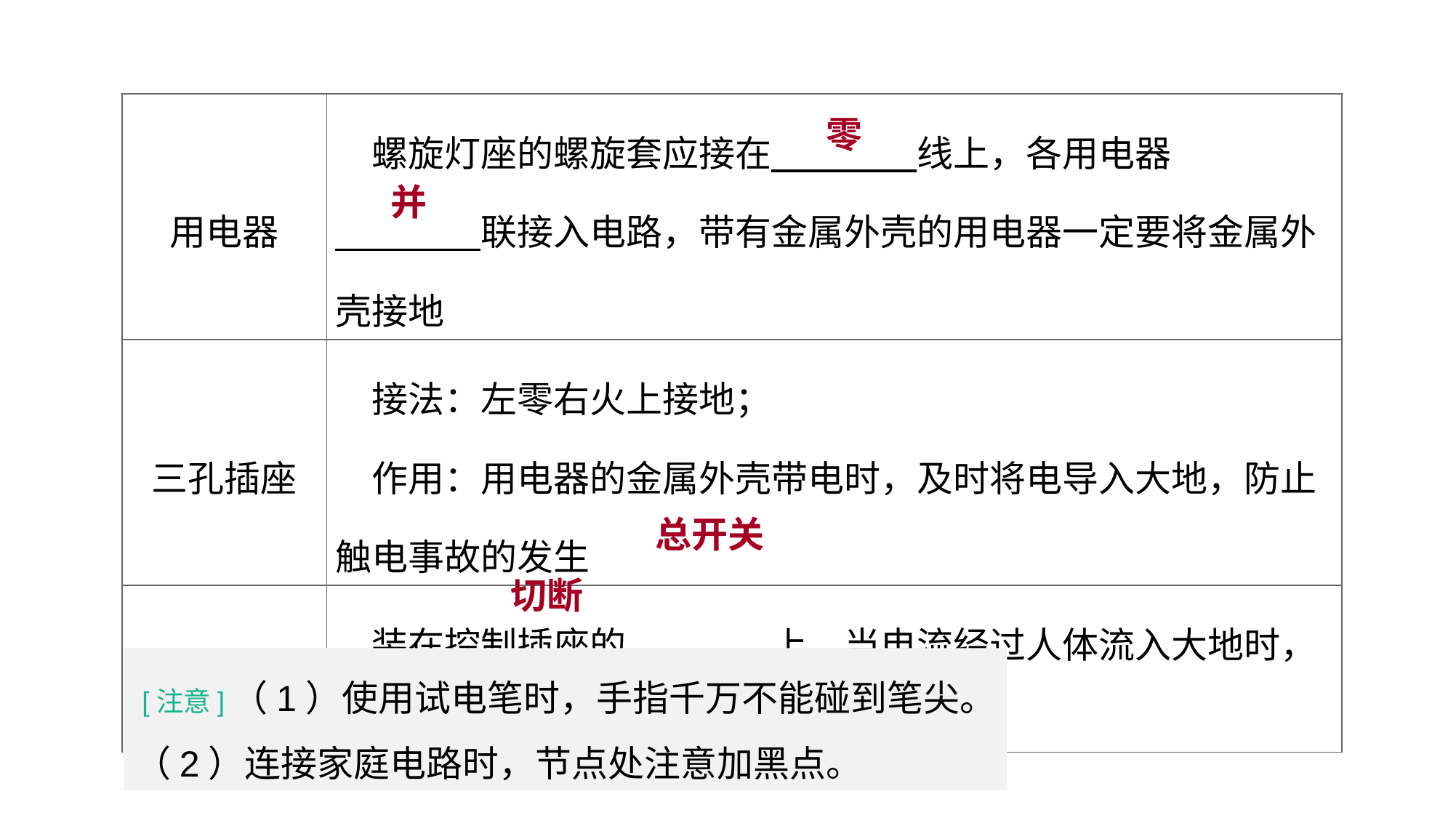

零
| 用电器 | 螺旋灯座的螺旋套应接在　　　　线上，各用电器 　　　　联接入电路，带有金属外壳的用电器一定要将金属外壳接地 |
| --- | --- |
| 三孔插座 | 接法：左零右火上接地； 　作用：用电器的金属外壳带电时，及时将电导入大地，防止触电事故的发生 |
| 漏电保护器 | 装在控制插座的　　　　上，当电流经过人体流入大地时，它会迅速　　　　电路，起保护作用 |
并
教材梳理 夯实基础
总开关
切断
 [注意]（1）使用试电笔时，手指千万不能碰到笔尖。
（2）连接家庭电路时，节点处注意加黑点。